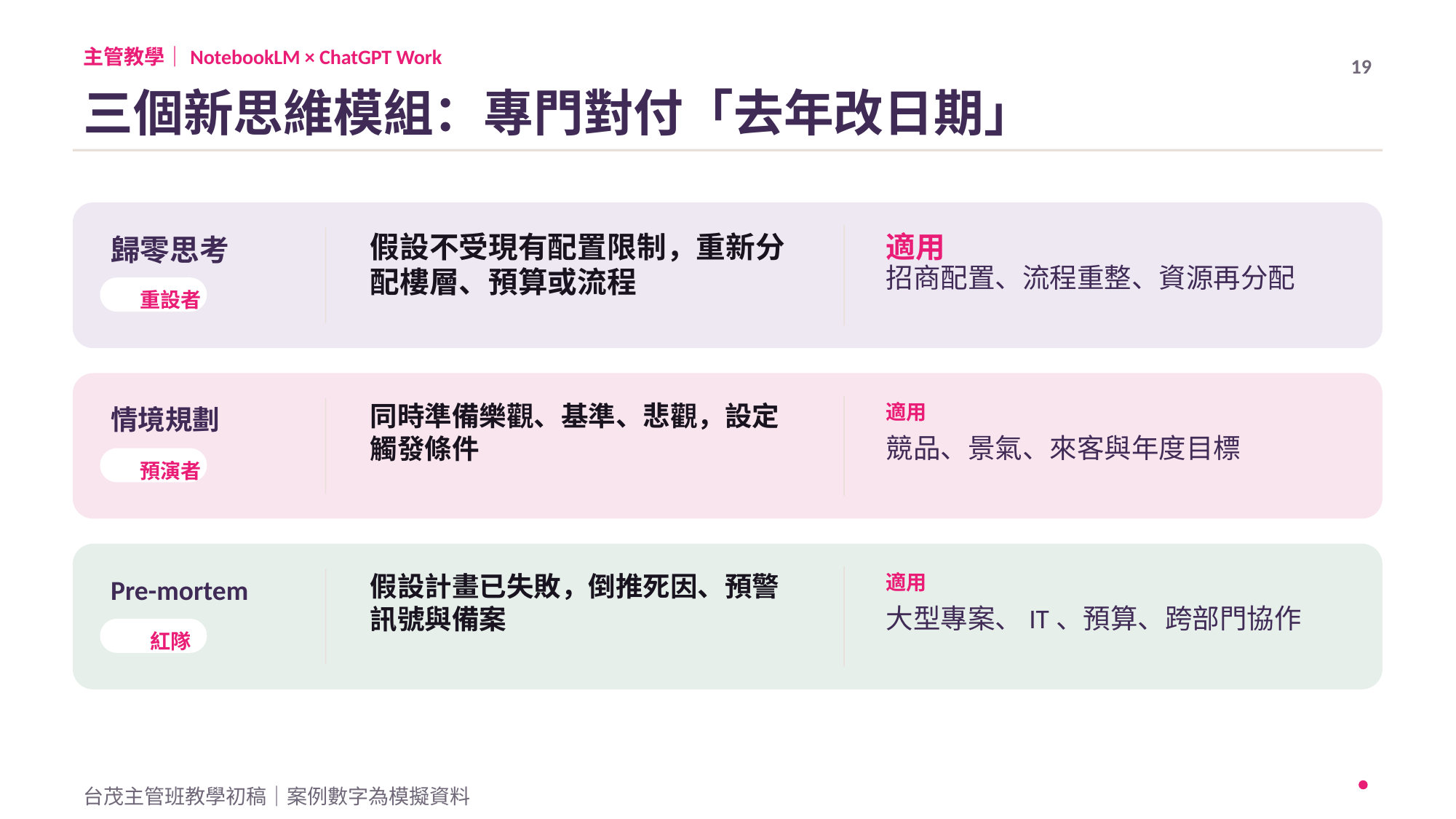

主管教學｜NotebookLM × ChatGPT Work
19
三個新思維模組：專門對付「去年改日期」

假設不受現有配置限制，重新分配樓層、預算或流程
適用

歸零思考

招商配置、流程重整、資源再分配

重設者

同時準備樂觀、基準、悲觀，設定觸發條件
適用

情境規劃

競品、景氣、來客與年度目標

預演者

假設計畫已失敗，倒推死因、預警訊號與備案
適用

Pre-mortem

大型專案、IT、預算、跨部門協作

紅隊
台茂主管班教學初稿｜案例數字為模擬資料